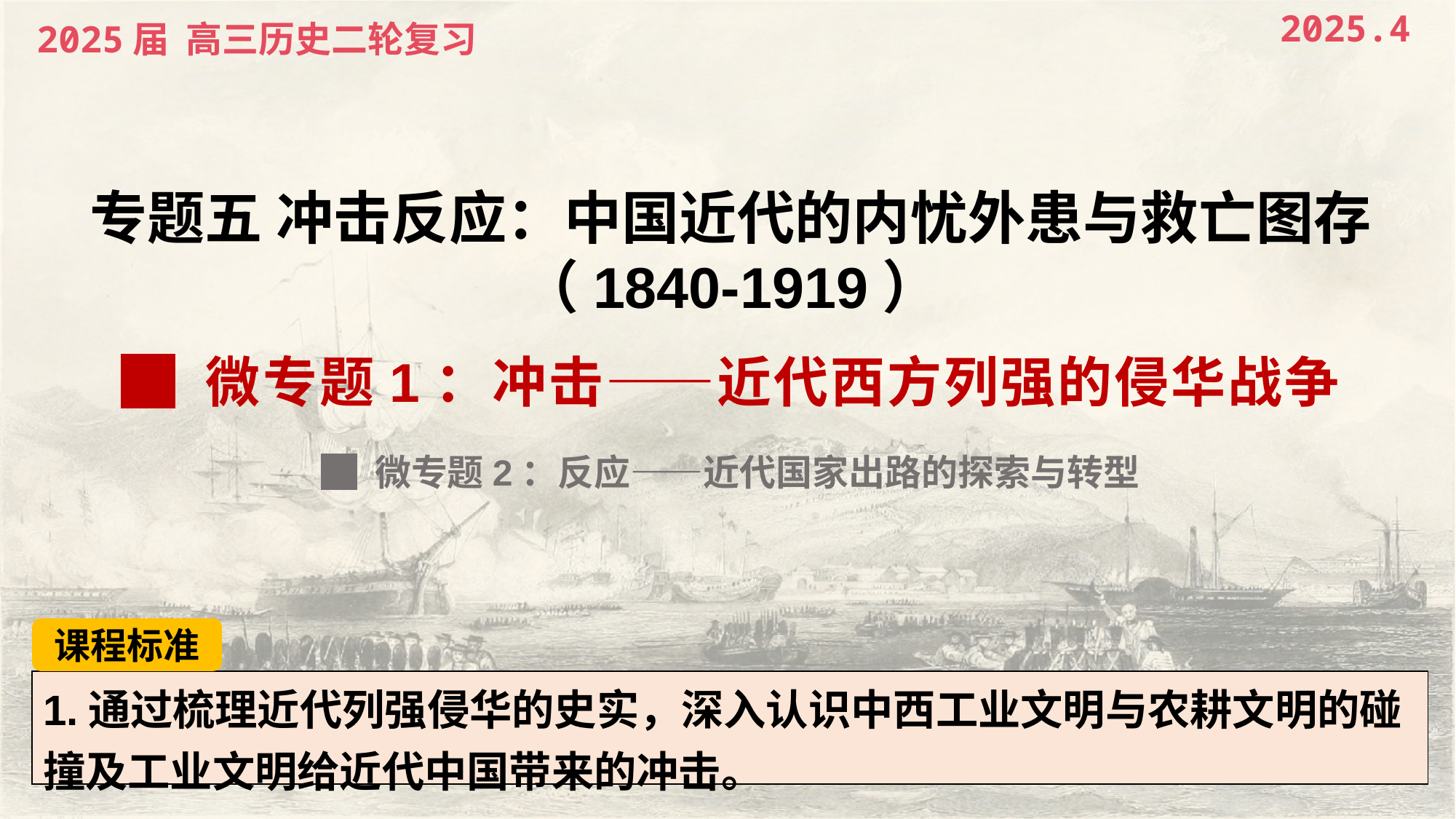

2025.4
2025届  高三历史二轮复习
专题五 冲击反应：中国近代的内忧外患与救亡图存（1840-1919）
█ 微专题1：冲击——近代西方列强的侵华战争
█ 微专题2：反应——近代国家出路的探索与转型
课程标准
| 1.通过梳理近代列强侵华的史实，深入认识中西工业文明与农耕文明的碰撞及工业文明给近代中国带来的冲击。 |
| --- |